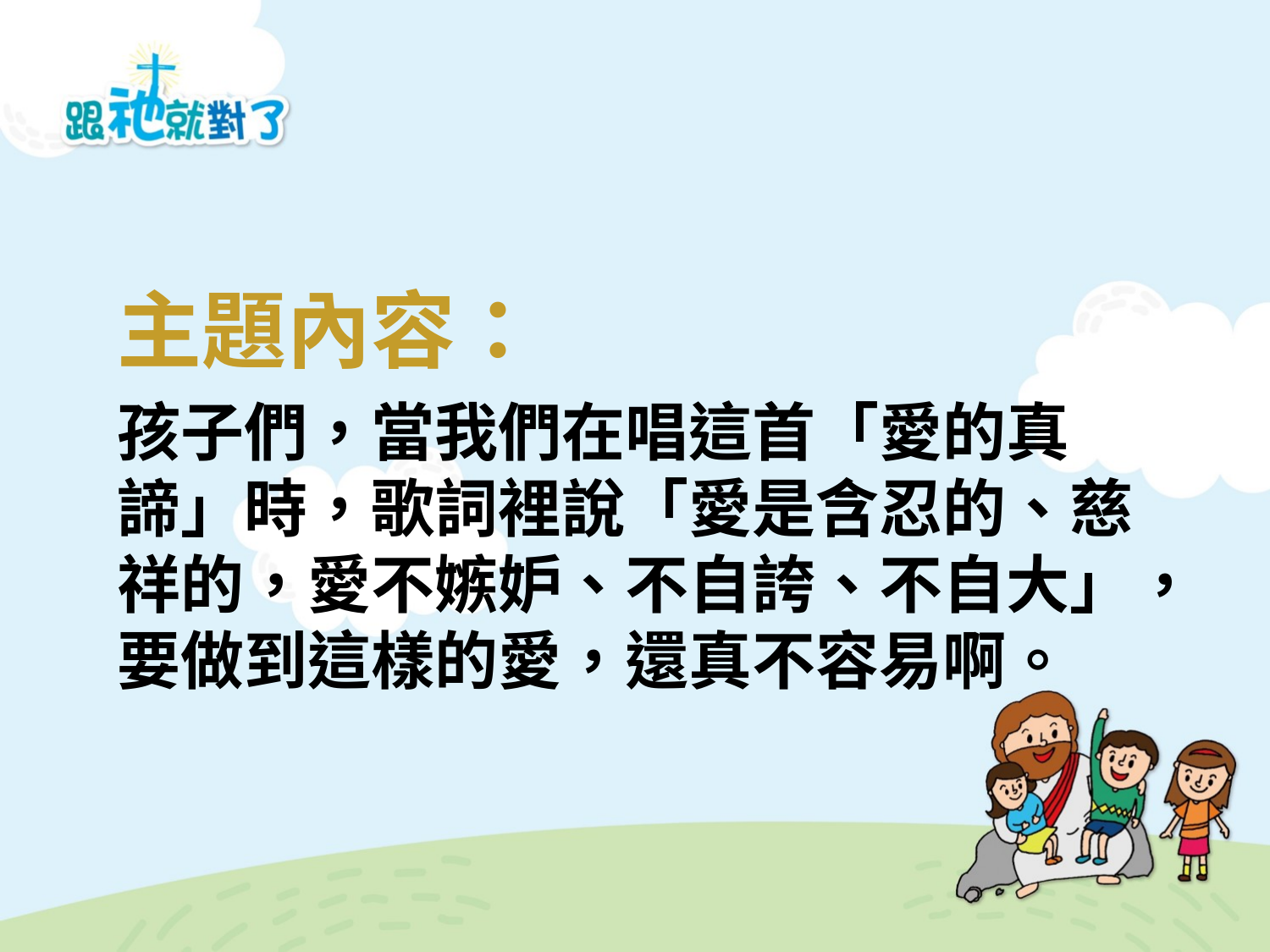

主題內容：
孩子們，當我們在唱這首「愛的真諦」時，歌詞裡說「愛是含忍的、慈祥的，愛不嫉妒、不自誇、不自大」，要做到這樣的愛，還真不容易啊。